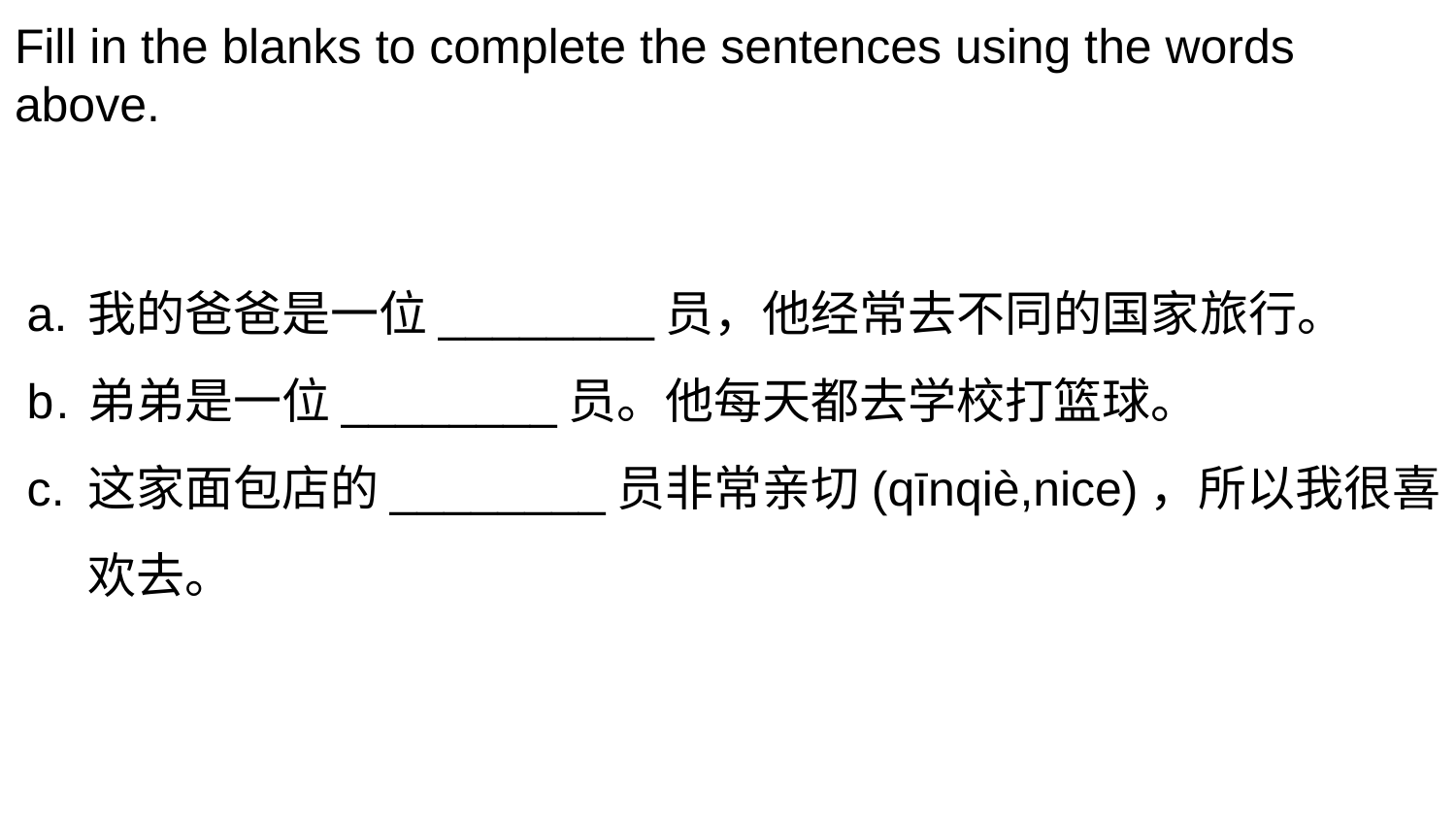

Fill in the blanks to complete the sentences using the words above.

我的爸爸是一位________员，他经常去不同的国家旅行。
弟弟是一位________员。他每天都去学校打篮球。
这家面包店的________员非常亲切(qīnqiè,nice)，所以我很喜欢去。